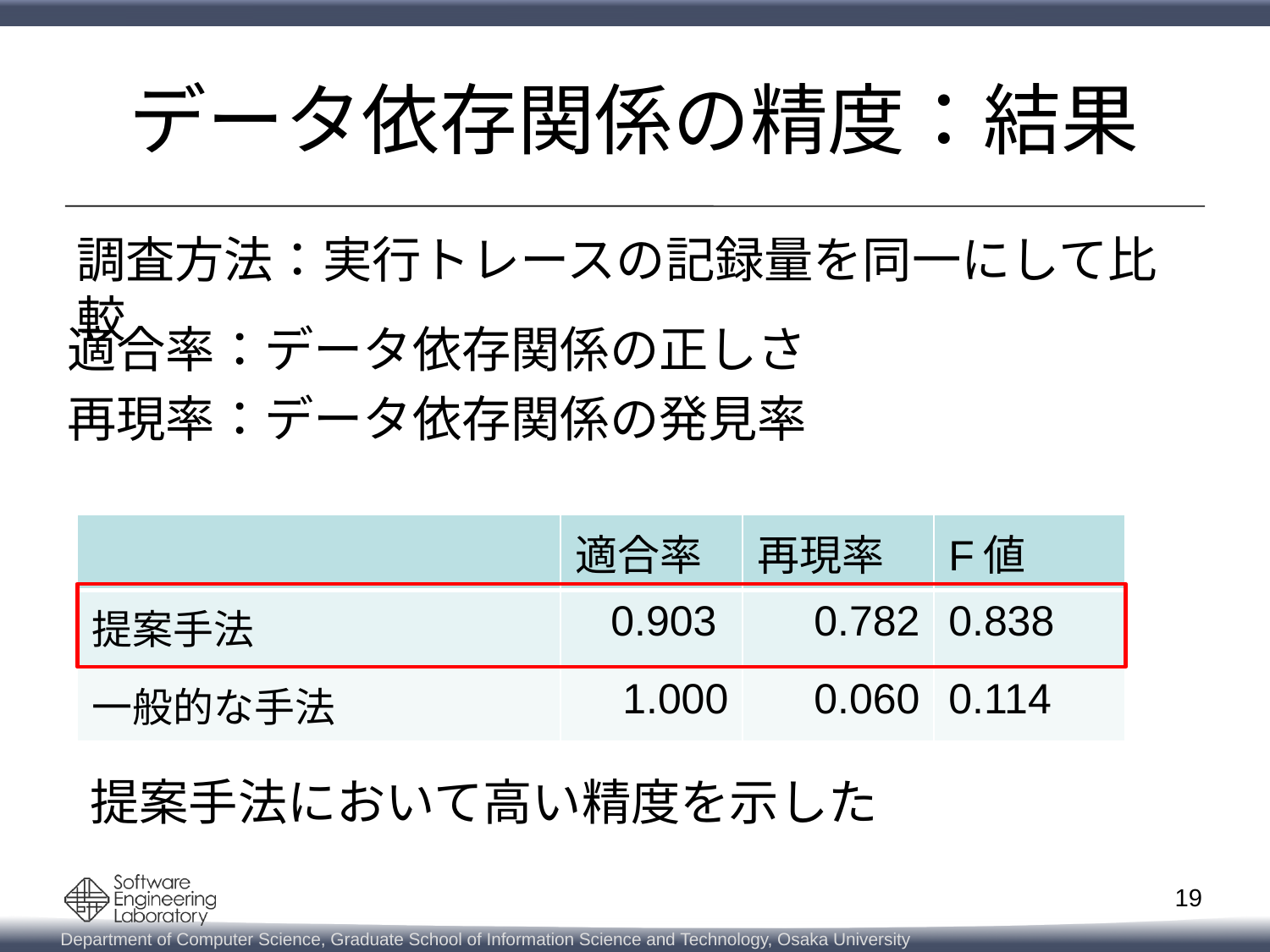

# データ依存関係の精度：結果

調査方法：実行トレースの記録量を同一にして比較

適合率：データ依存関係の正しさ
再現率：データ依存関係の発見率
|  | 適合率 | 再現率 | F値 |
| --- | --- | --- | --- |
| 提案手法 | 0.903 | 0.782 | 0.838 |
| 一般的な手法 | 1.000 | 0.060 | 0.114 |
提案手法において高い精度を示した
19